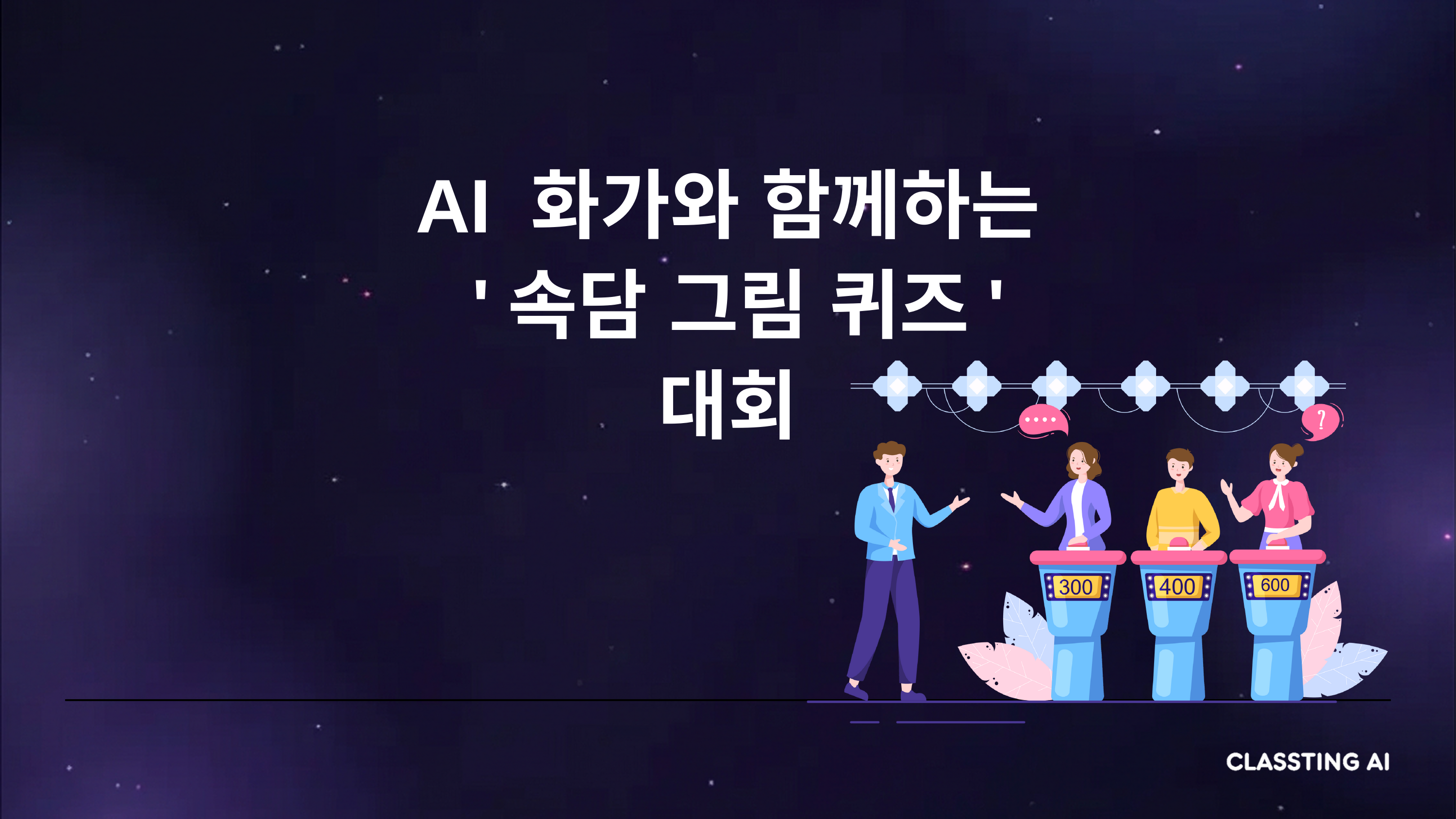

AI 화가와 함께하는
 '속담 그림 퀴즈' 대회